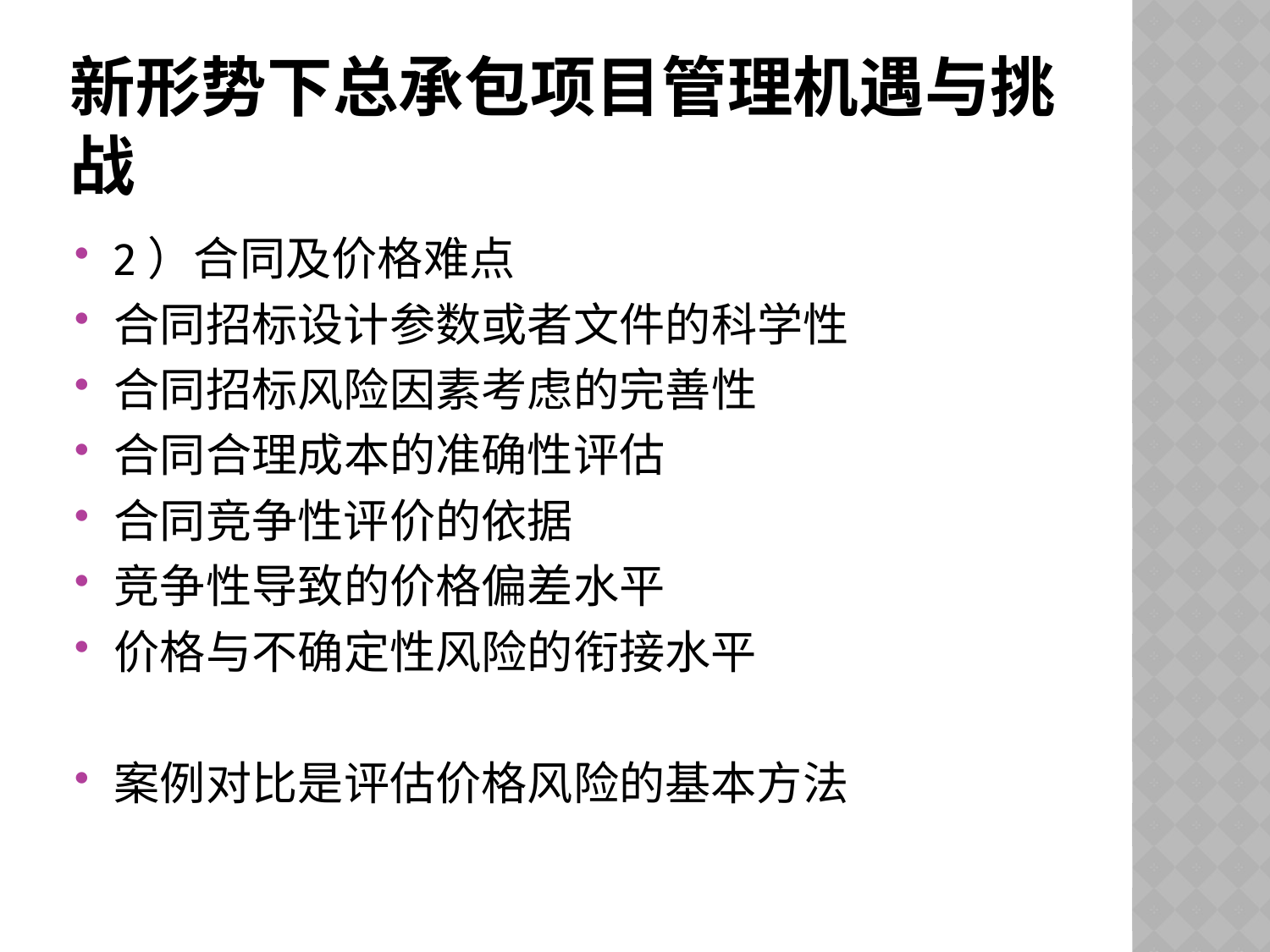

# 新形势下总承包项目管理机遇与挑战
2）合同及价格难点
合同招标设计参数或者文件的科学性
合同招标风险因素考虑的完善性
合同合理成本的准确性评估
合同竞争性评价的依据
竞争性导致的价格偏差水平
价格与不确定性风险的衔接水平

案例对比是评估价格风险的基本方法